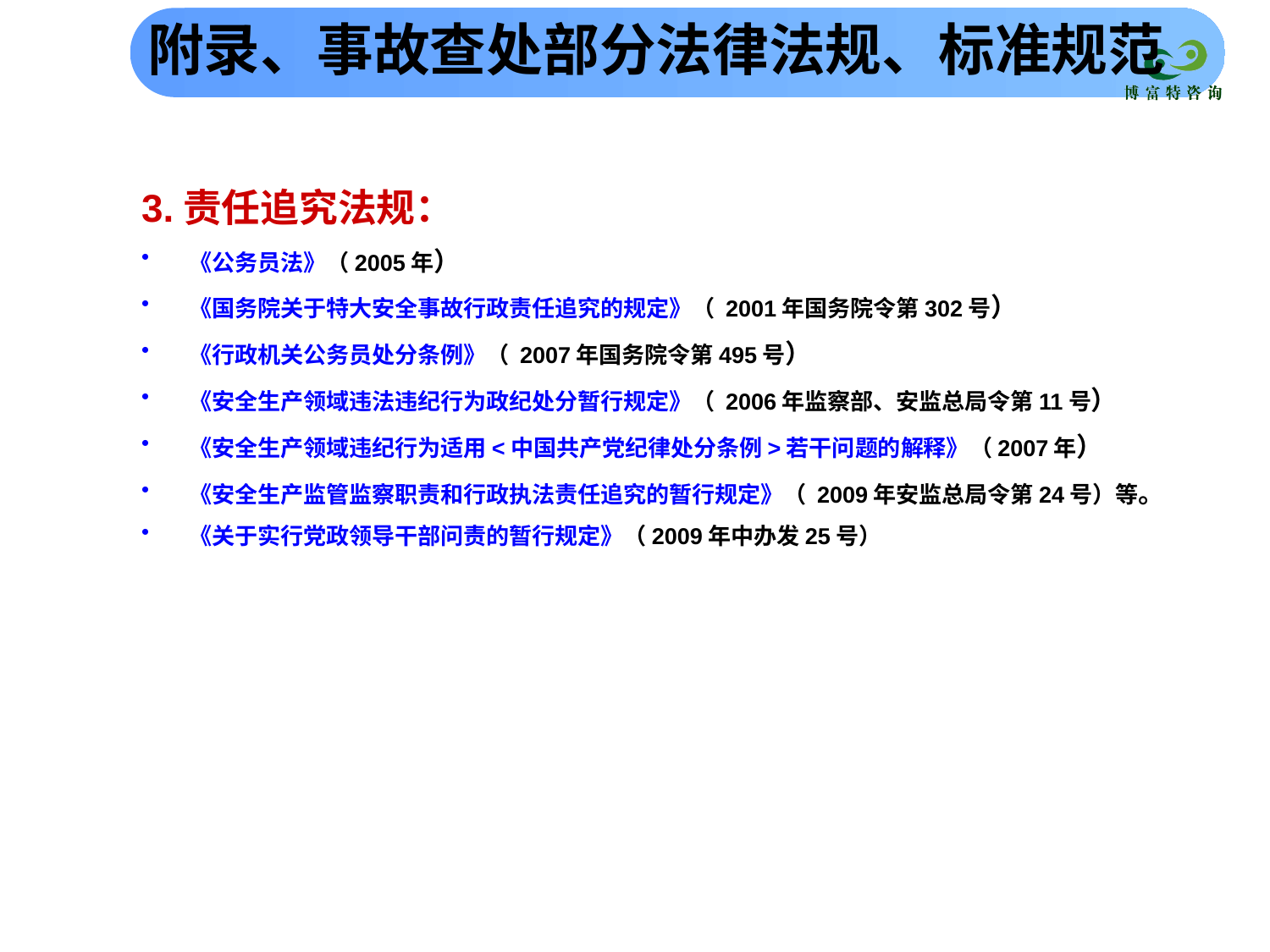

附录、事故查处部分法律法规、标准规范
3.责任追究法规：
《公务员法》（2005年）
《国务院关于特大安全事故行政责任追究的规定》（ 2001年国务院令第302号）
《行政机关公务员处分条例》（ 2007年国务院令第495号）
《安全生产领域违法违纪行为政纪处分暂行规定》（ 2006年监察部、安监总局令第11号）
《安全生产领域违纪行为适用<中国共产党纪律处分条例>若干问题的解释》（2007年）
《安全生产监管监察职责和行政执法责任追究的暂行规定》（ 2009年安监总局令第24号）等。
《关于实行党政领导干部问责的暂行规定》（2009年中办发25号）